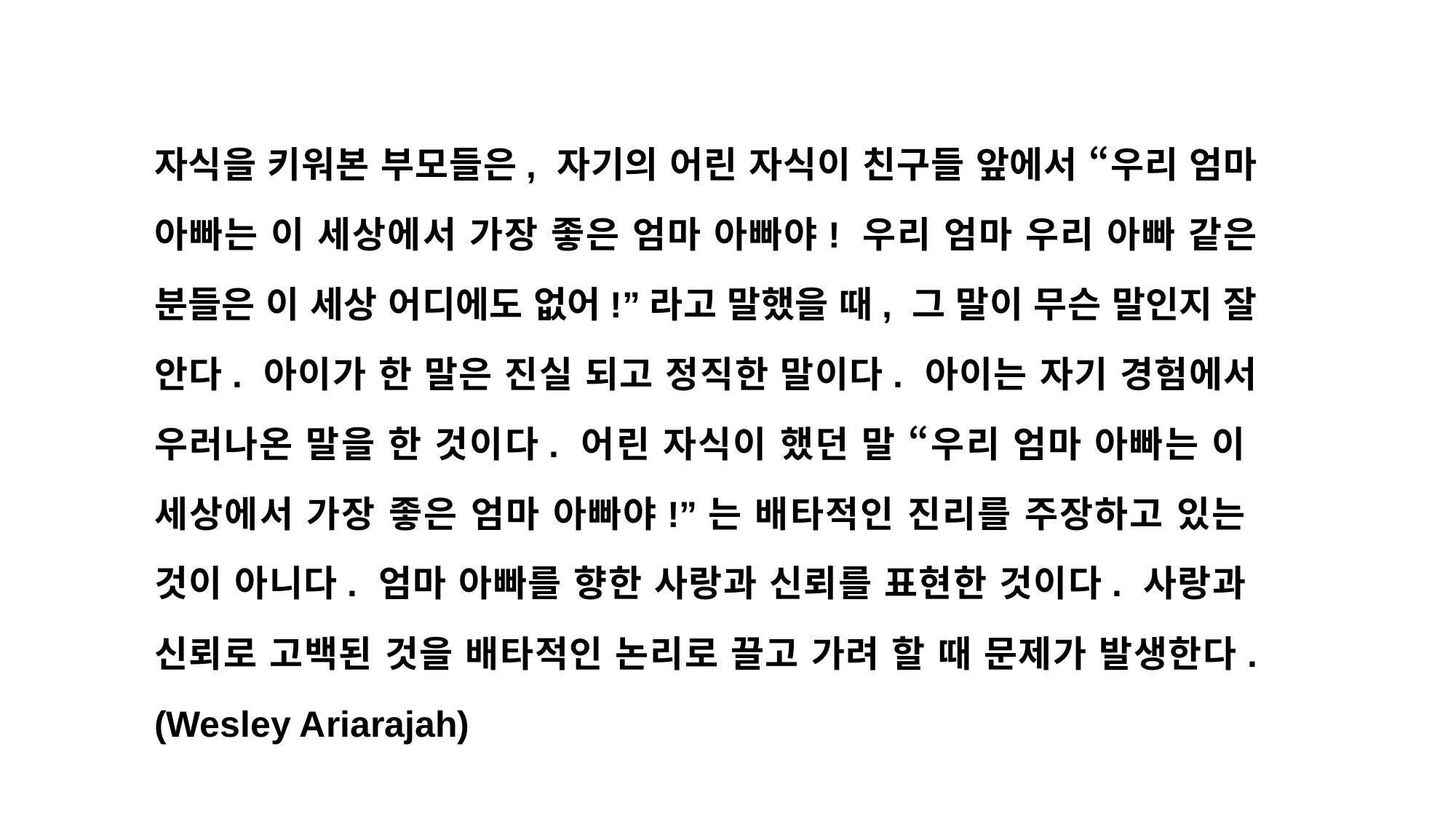

자식을 키워본 부모들은, 자기의 어린 자식이 친구들 앞에서 “우리 엄마 아빠는 이 세상에서 가장 좋은 엄마 아빠야! 우리 엄마 우리 아빠 같은 분들은 이 세상 어디에도 없어!”라고 말했을 때, 그 말이 무슨 말인지 잘 안다. 아이가 한 말은 진실 되고 정직한 말이다. 아이는 자기 경험에서 우러나온 말을 한 것이다. 어린 자식이 했던 말 “우리 엄마 아빠는 이  세상에서 가장 좋은 엄마 아빠야!”는 배타적인 진리를 주장하고 있는  것이 아니다. 엄마 아빠를 향한 사랑과 신뢰를 표현한 것이다. 사랑과  신뢰로 고백된 것을 배타적인 논리로 끌고 가려 할 때 문제가 발생한다.(Wesley Ariarajah)